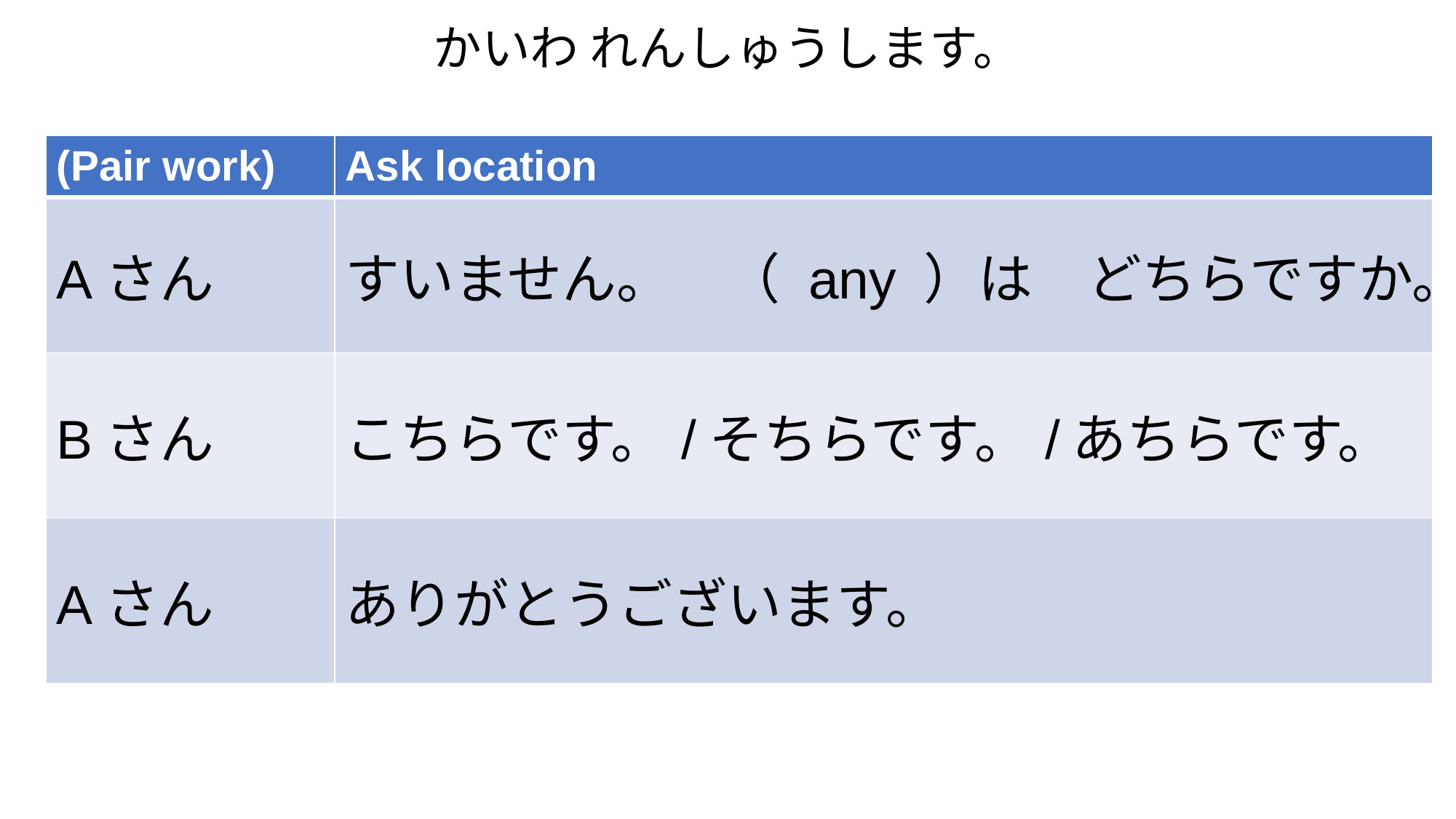

# かいわ れんしゅうします。
| (Pair work) | Ask location |
| --- | --- |
| Aさん | すいません。　（ any ）は　どちらですか。 |
| Bさん | こちらです。/そちらです。/あちらです。 |
| Aさん | ありがとうございます。 |